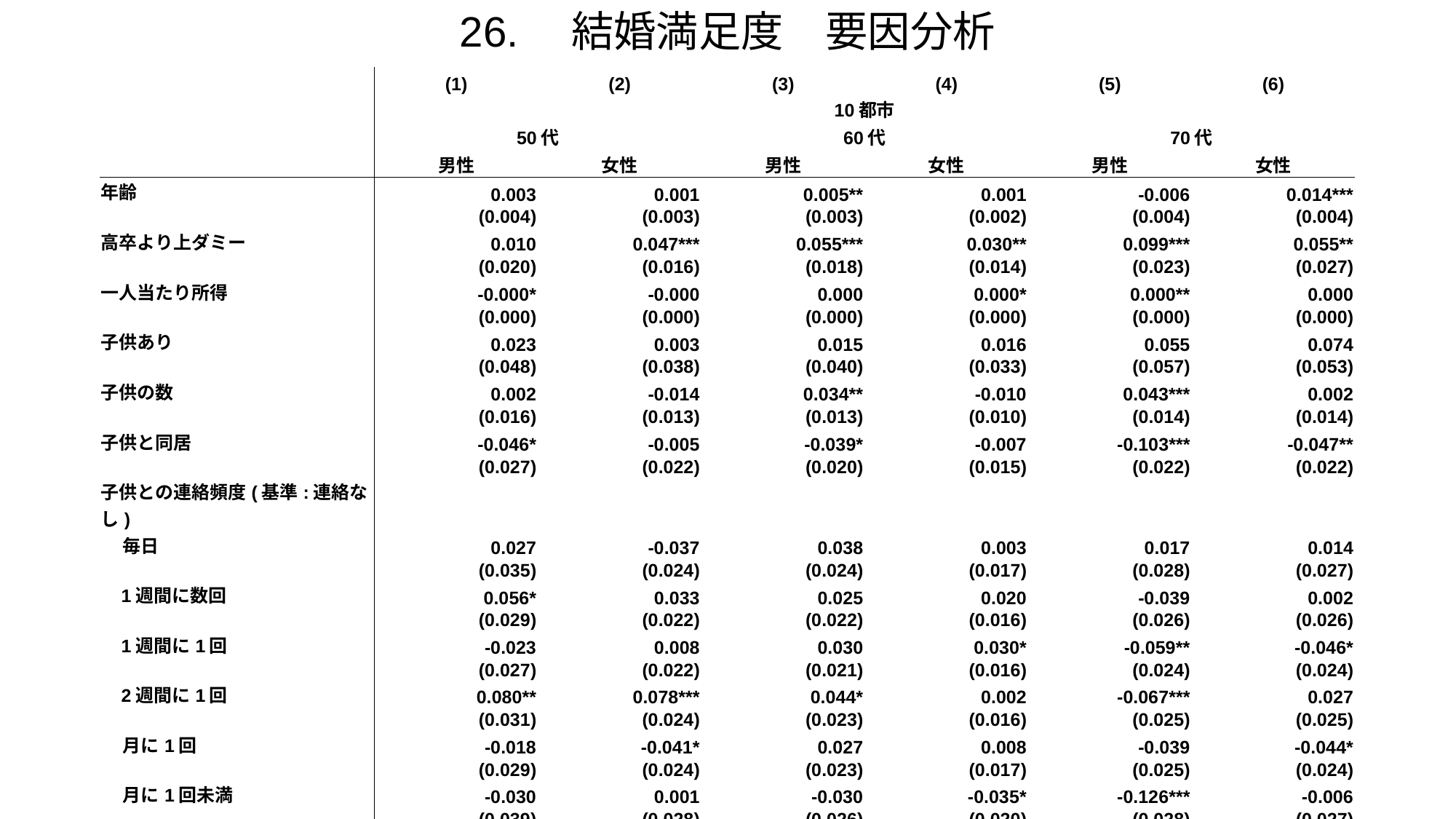

26.　結婚満足度　要因分析
|  | (1) | (2) | (3) | (4) | (5) | (6) |
| --- | --- | --- | --- | --- | --- | --- |
|  | 10都市 |  |  |  |  |  |
|  | 50代 |  | 60代 |  | 70代 |  |
|  | 男性 | 女性 | 男性 | 女性 | 男性 | 女性 |
| 年齢 | 0.003 | 0.001 | 0.005\*\* | 0.001 | -0.006 | 0.014\*\*\* |
|  | (0.004) | (0.003) | (0.003) | (0.002) | (0.004) | (0.004) |
| 高卒より上ダミー | 0.010 | 0.047\*\*\* | 0.055\*\*\* | 0.030\*\* | 0.099\*\*\* | 0.055\*\* |
|  | (0.020) | (0.016) | (0.018) | (0.014) | (0.023) | (0.027) |
| 一人当たり所得 | -0.000\* | -0.000 | 0.000 | 0.000\* | 0.000\*\* | 0.000 |
|  | (0.000) | (0.000) | (0.000) | (0.000) | (0.000) | (0.000) |
| 子供あり | 0.023 | 0.003 | 0.015 | 0.016 | 0.055 | 0.074 |
|  | (0.048) | (0.038) | (0.040) | (0.033) | (0.057) | (0.053) |
| 子供の数 | 0.002 | -0.014 | 0.034\*\* | -0.010 | 0.043\*\*\* | 0.002 |
|  | (0.016) | (0.013) | (0.013) | (0.010) | (0.014) | (0.014) |
| 子供と同居 | -0.046\* | -0.005 | -0.039\* | -0.007 | -0.103\*\*\* | -0.047\*\* |
|  | (0.027) | (0.022) | (0.020) | (0.015) | (0.022) | (0.022) |
| 子供との連絡頻度(基準:連絡なし) |  |  |  |  |  |  |
| 毎日 | 0.027 | -0.037 | 0.038 | 0.003 | 0.017 | 0.014 |
|  | (0.035) | (0.024) | (0.024) | (0.017) | (0.028) | (0.027) |
| 1週間に数回 | 0.056\* | 0.033 | 0.025 | 0.020 | -0.039 | 0.002 |
|  | (0.029) | (0.022) | (0.022) | (0.016) | (0.026) | (0.026) |
| 1週間に1回 | -0.023 | 0.008 | 0.030 | 0.030\* | -0.059\*\* | -0.046\* |
|  | (0.027) | (0.022) | (0.021) | (0.016) | (0.024) | (0.024) |
| 2週間に1回 | 0.080\*\* | 0.078\*\*\* | 0.044\* | 0.002 | -0.067\*\*\* | 0.027 |
|  | (0.031) | (0.024) | (0.023) | (0.016) | (0.025) | (0.025) |
| 月に1回 | -0.018 | -0.041\* | 0.027 | 0.008 | -0.039 | -0.044\* |
|  | (0.029) | (0.024) | (0.023) | (0.017) | (0.025) | (0.024) |
| 月に1回未満 | -0.030 | 0.001 | -0.030 | -0.035\* | -0.126\*\*\* | -0.006 |
|  | (0.039) | (0.028) | (0.026) | (0.020) | (0.028) | (0.027) |
| 観測値 | 1602 | 1530 | 2773 | 2291 | 1973 | 1405 |
| \* p<.1, \*\* p<.05, \*\*\* p<.01 |  |  |  |  |  |  |